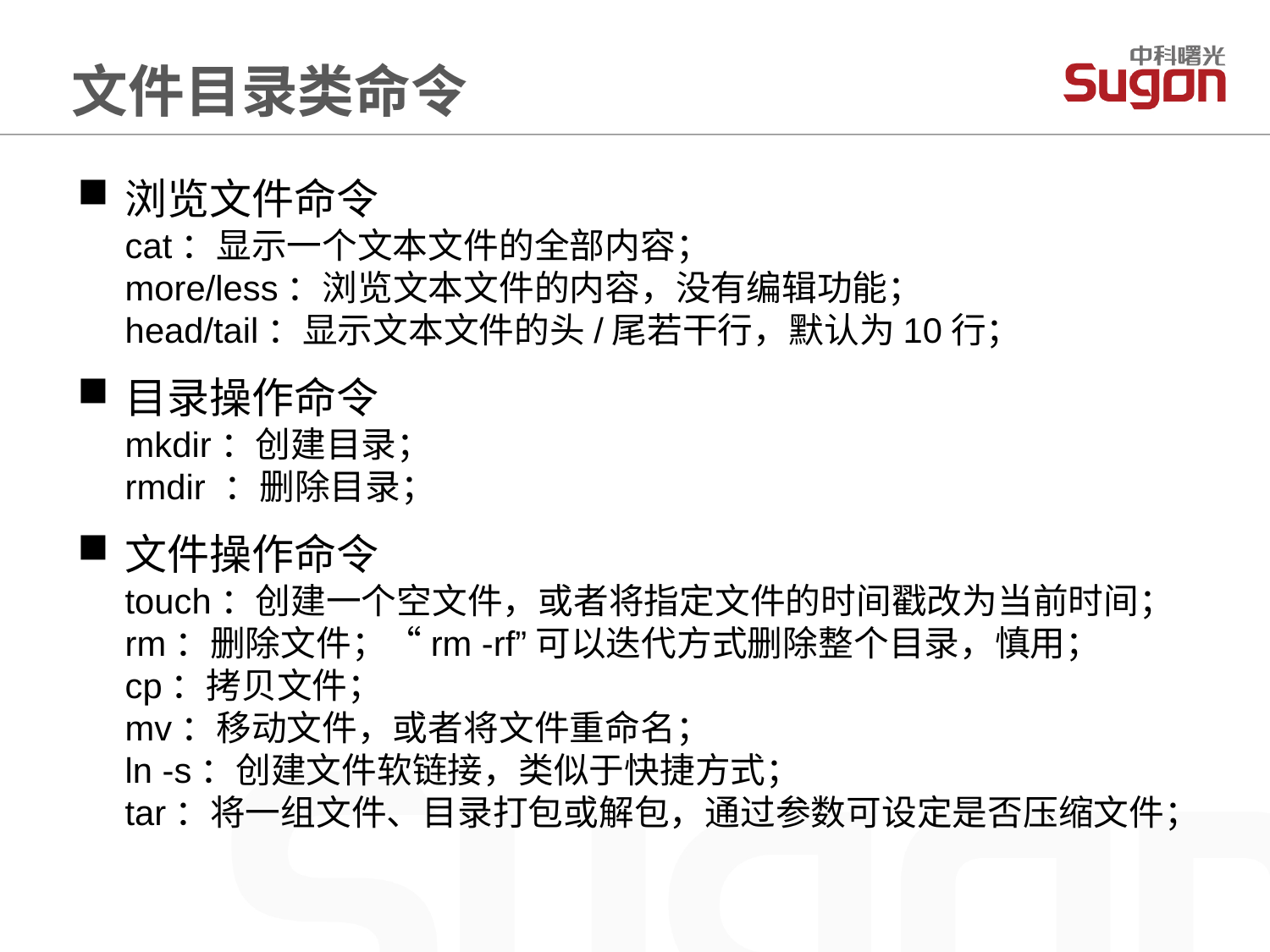

文件目录类命令

浏览文件命令
cat：显示一个文本文件的全部内容；
more/less：浏览文本文件的内容，没有编辑功能；
head/tail：显示文本文件的头/尾若干行，默认为10行；
目录操作命令
mkdir：创建目录；
rmdir ：删除目录；
文件操作命令
touch：创建一个空文件，或者将指定文件的时间戳改为当前时间；
rm：删除文件；“rm -rf”可以迭代方式删除整个目录，慎用；
cp：拷贝文件；
mv：移动文件，或者将文件重命名；
ln -s：创建文件软链接，类似于快捷方式；
tar：将一组文件、目录打包或解包，通过参数可设定是否压缩文件；